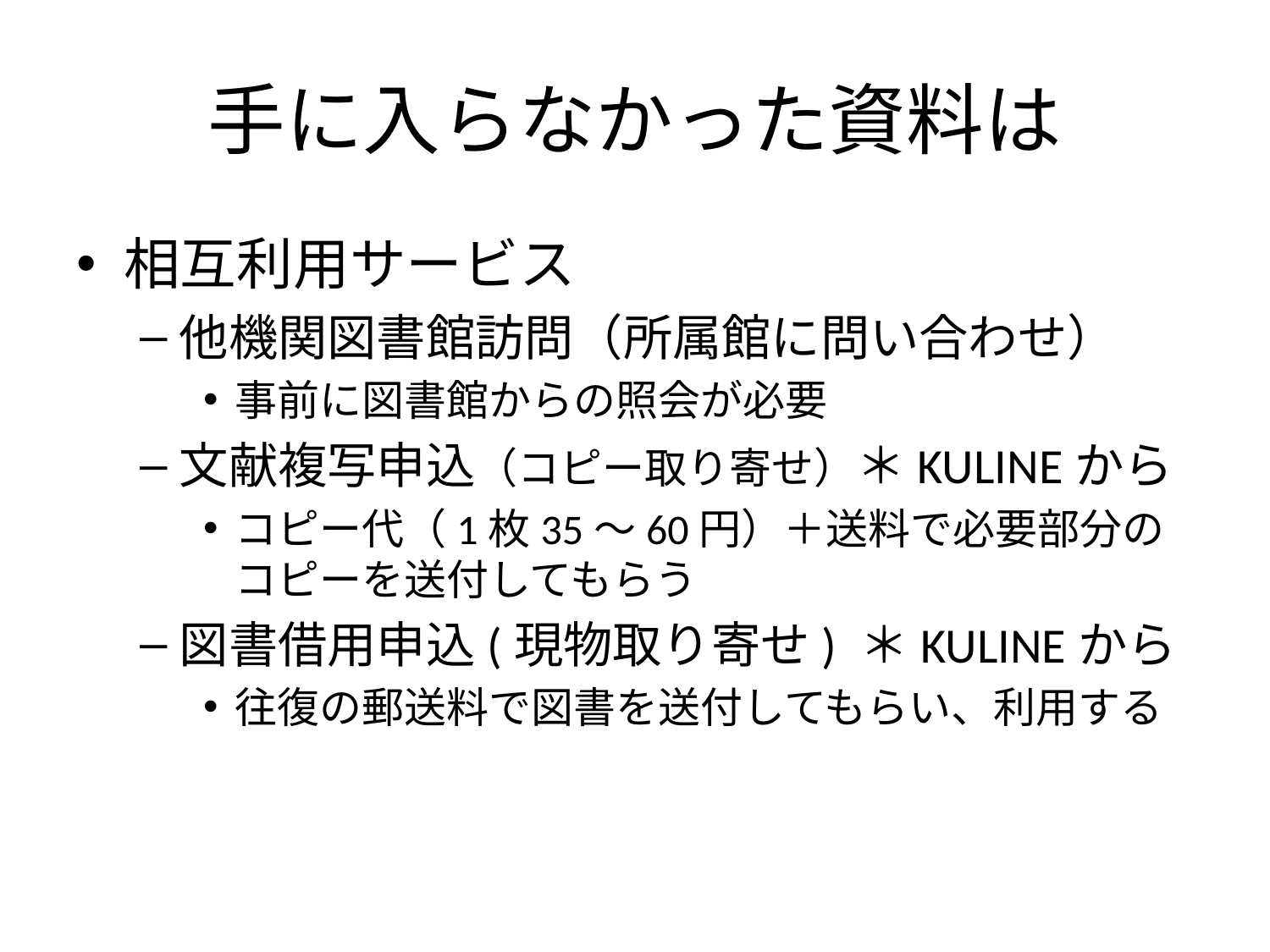

# 手に入らなかった資料は
相互利用サービス
他機関図書館訪問（所属館に問い合わせ）
事前に図書館からの照会が必要
文献複写申込（コピー取り寄せ）＊KULINEから
コピー代（1枚35～60円）＋送料で必要部分の
コピーを送付してもらう
図書借用申込(現物取り寄せ) ＊KULINEから
往復の郵送料で図書を送付してもらい、利用する